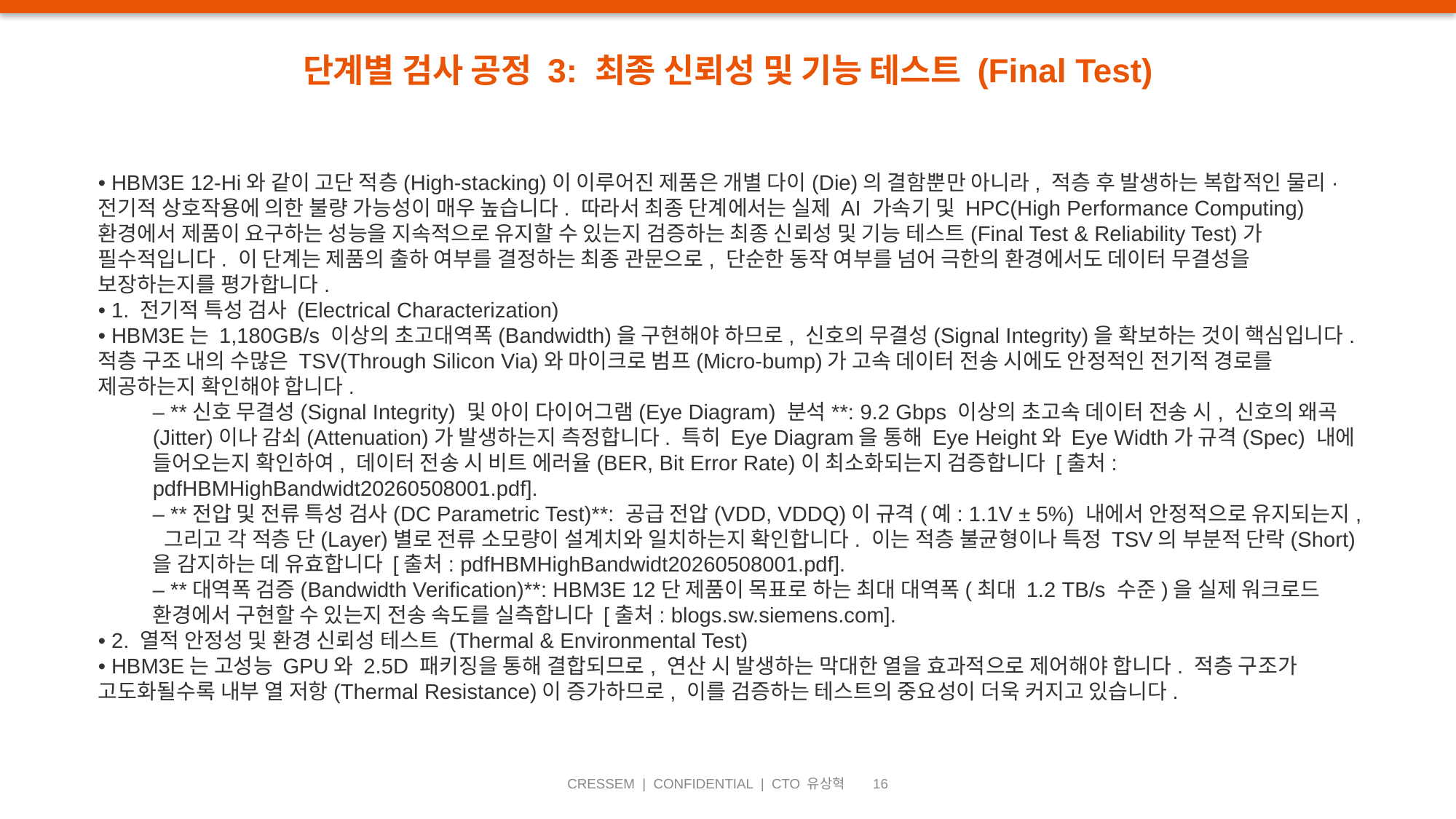

단계별 검사 공정 3: 최종 신뢰성 및 기능 테스트 (Final Test)
• HBM3E 12-Hi와 같이 고단 적층(High-stacking)이 이루어진 제품은 개별 다이(Die)의 결함뿐만 아니라, 적층 후 발생하는 복합적인 물리·전기적 상호작용에 의한 불량 가능성이 매우 높습니다. 따라서 최종 단계에서는 실제 AI 가속기 및 HPC(High Performance Computing) 환경에서 제품이 요구하는 성능을 지속적으로 유지할 수 있는지 검증하는 최종 신뢰성 및 기능 테스트(Final Test & Reliability Test)가 필수적입니다. 이 단계는 제품의 출하 여부를 결정하는 최종 관문으로, 단순한 동작 여부를 넘어 극한의 환경에서도 데이터 무결성을 보장하는지를 평가합니다.
• 1. 전기적 특성 검사 (Electrical Characterization)
• HBM3E는 1,180GB/s 이상의 초고대역폭(Bandwidth)을 구현해야 하므로, 신호의 무결성(Signal Integrity)을 확보하는 것이 핵심입니다. 적층 구조 내의 수많은 TSV(Through Silicon Via)와 마이크로 범프(Micro-bump)가 고속 데이터 전송 시에도 안정적인 전기적 경로를 제공하는지 확인해야 합니다.
– **신호 무결성(Signal Integrity) 및 아이 다이어그램(Eye Diagram) 분석**: 9.2 Gbps 이상의 초고속 데이터 전송 시, 신호의 왜곡(Jitter)이나 감쇠(Attenuation)가 발생하는지 측정합니다. 특히 Eye Diagram을 통해 Eye Height와 Eye Width가 규격(Spec) 내에 들어오는지 확인하여, 데이터 전송 시 비트 에러율(BER, Bit Error Rate)이 최소화되는지 검증합니다 [출처: pdfHBMHighBandwidt20260508001.pdf].
– **전압 및 전류 특성 검사(DC Parametric Test)**: 공급 전압(VDD, VDDQ)이 규격(예: 1.1V ± 5%) 내에서 안정적으로 유지되는지, 그리고 각 적층 단(Layer)별로 전류 소모량이 설계치와 일치하는지 확인합니다. 이는 적층 불균형이나 특정 TSV의 부분적 단락(Short)을 감지하는 데 유효합니다 [출처: pdfHBMHighBandwidt20260508001.pdf].
– **대역폭 검증(Bandwidth Verification)**: HBM3E 12단 제품이 목표로 하는 최대 대역폭(최대 1.2 TB/s 수준)을 실제 워크로드 환경에서 구현할 수 있는지 전송 속도를 실측합니다 [출처: blogs.sw.siemens.com].
• 2. 열적 안정성 및 환경 신뢰성 테스트 (Thermal & Environmental Test)
• HBM3E는 고성능 GPU와 2.5D 패키징을 통해 결합되므로, 연산 시 발생하는 막대한 열을 효과적으로 제어해야 합니다. 적층 구조가 고도화될수록 내부 열 저항(Thermal Resistance)이 증가하므로, 이를 검증하는 테스트의 중요성이 더욱 커지고 있습니다.
CRESSEM  |  CONFIDENTIAL  |  CTO 유상혁        16